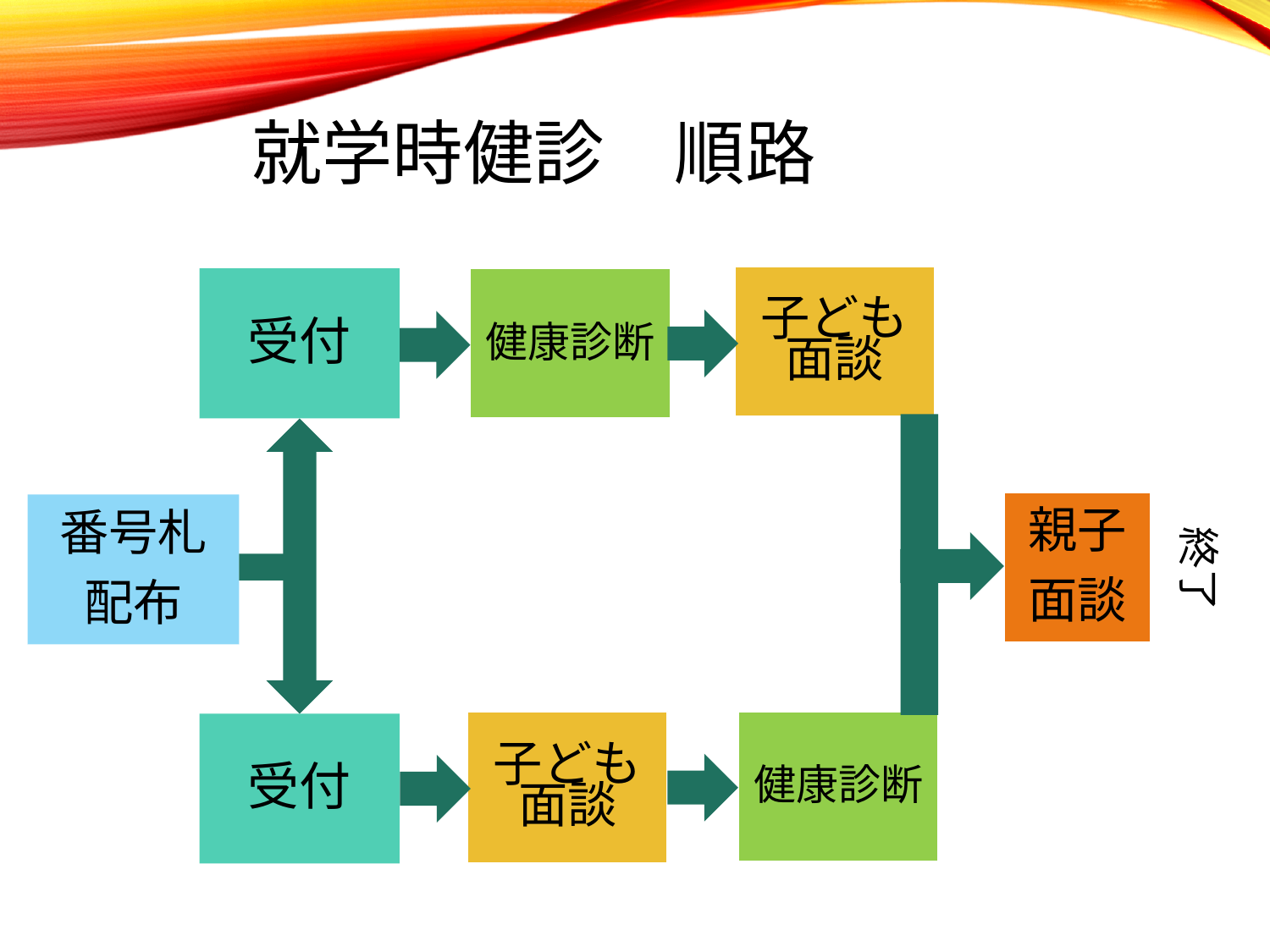

就学時健診　順路

子ども
面談

受付
健康診断

親子
面談

番号札
配布

終了

子ども
面談
健康診断

受付